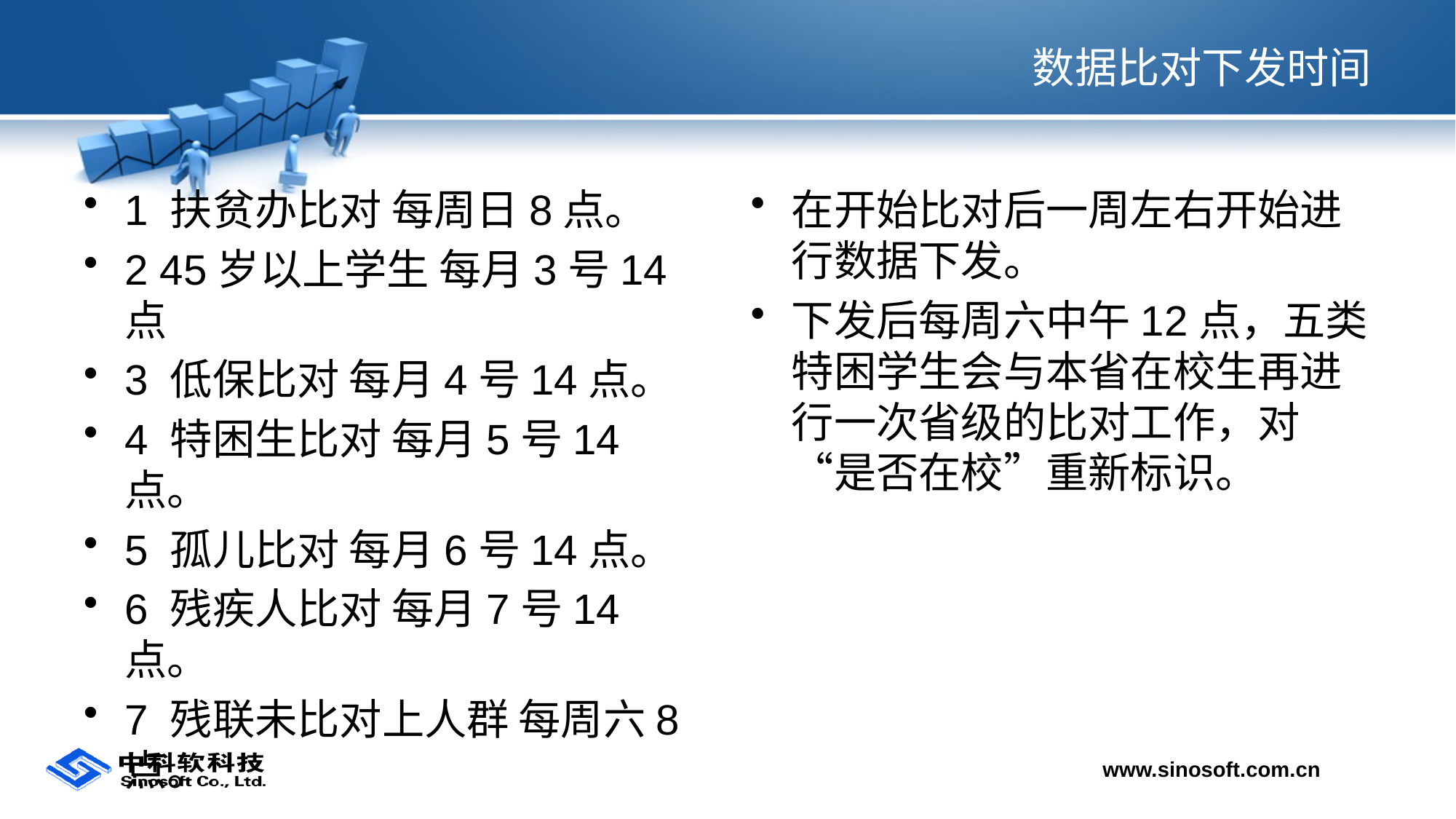

# 数据比对下发时间
1 扶贫办比对 每周日8点。
2 45岁以上学生 每月3号14点
3 低保比对 每月4号14点。
4 特困生比对 每月5号14点。
5 孤儿比对 每月6号14点。
6 残疾人比对 每月7号14点。
7 残联未比对上人群 每周六8点。
在开始比对后一周左右开始进行数据下发。
下发后每周六中午12点，五类特困学生会与本省在校生再进行一次省级的比对工作，对“是否在校”重新标识。